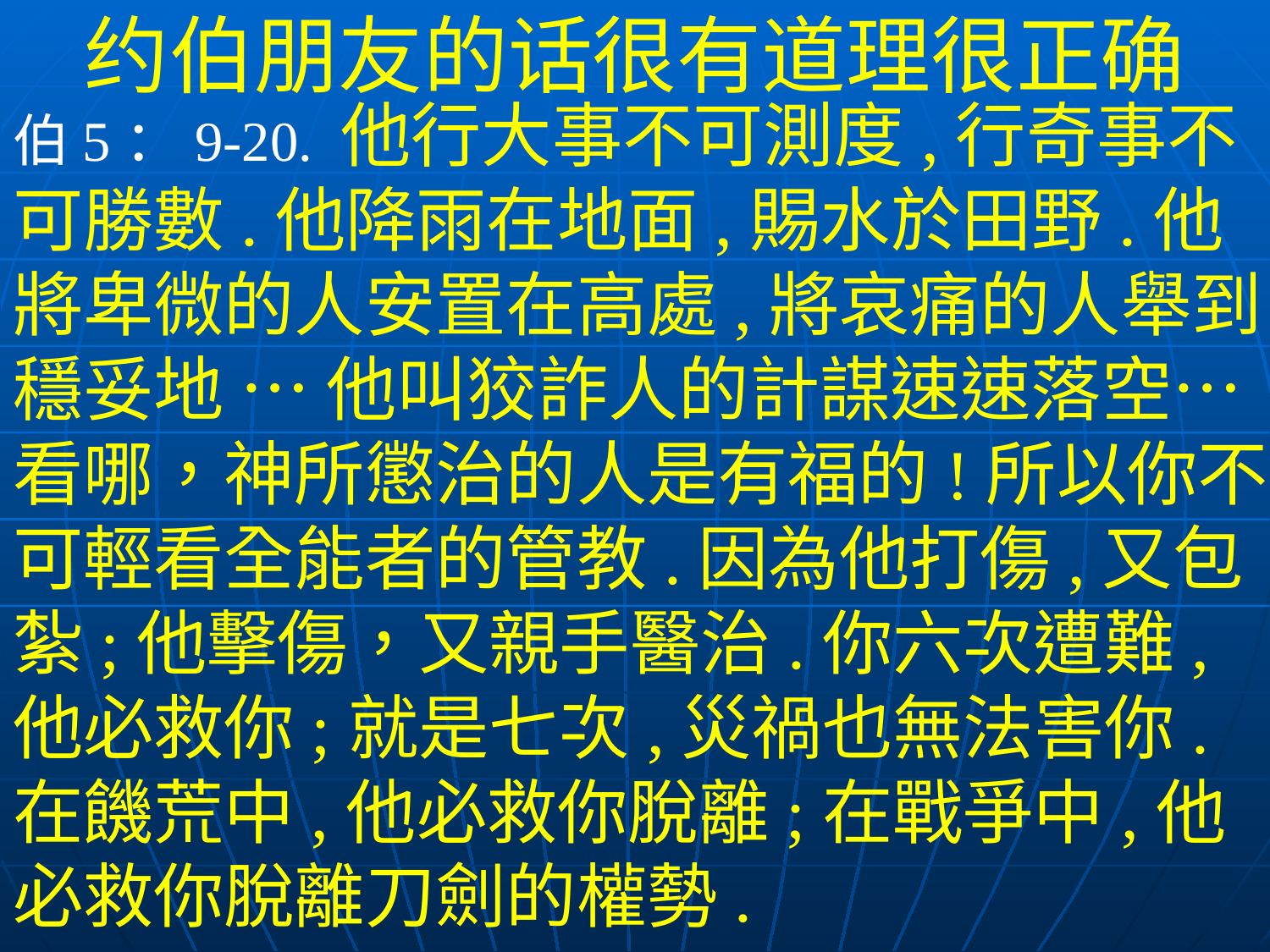

约伯朋友的话很有道理很正确
伯5：9-20. 他行大事不可測度,行奇事不可勝數.他降雨在地面,賜水於田野.他將卑微的人安置在高處,將哀痛的人舉到穩妥地 … 他叫狡詐人的計謀速速落空… 看哪，神所懲治的人是有福的!所以你不可輕看全能者的管教.因為他打傷,又包紮;他擊傷，又親手醫治.你六次遭難,他必救你;就是七次,災禍也無法害你.在饑荒中,他必救你脫離;在戰爭中,他必救你脫離刀劍的權勢.